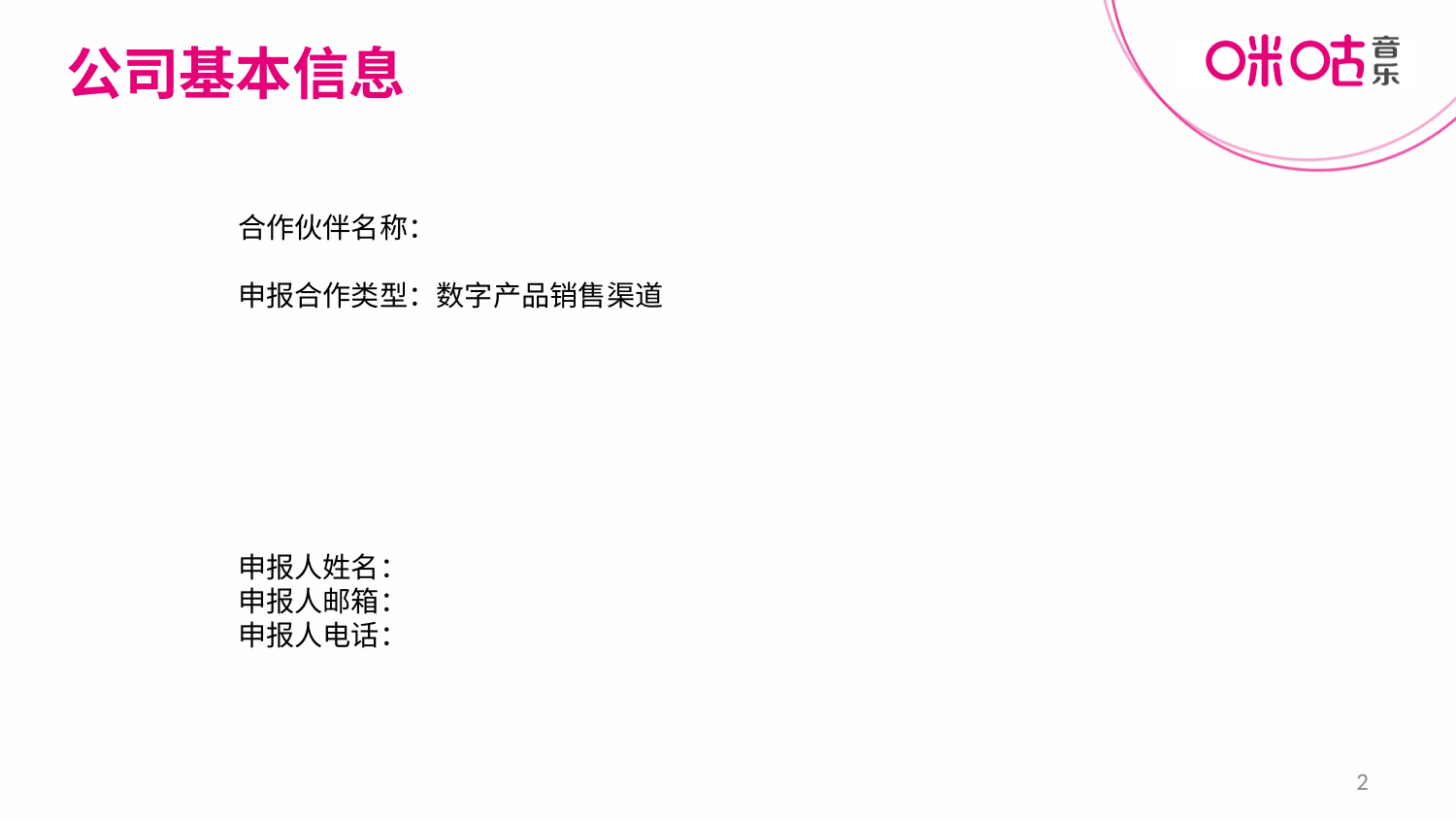

公司基本信息
合作伙伴名称：

申报合作类型：数字产品销售渠道

申报人姓名：
申报人邮箱：
申报人电话：
2